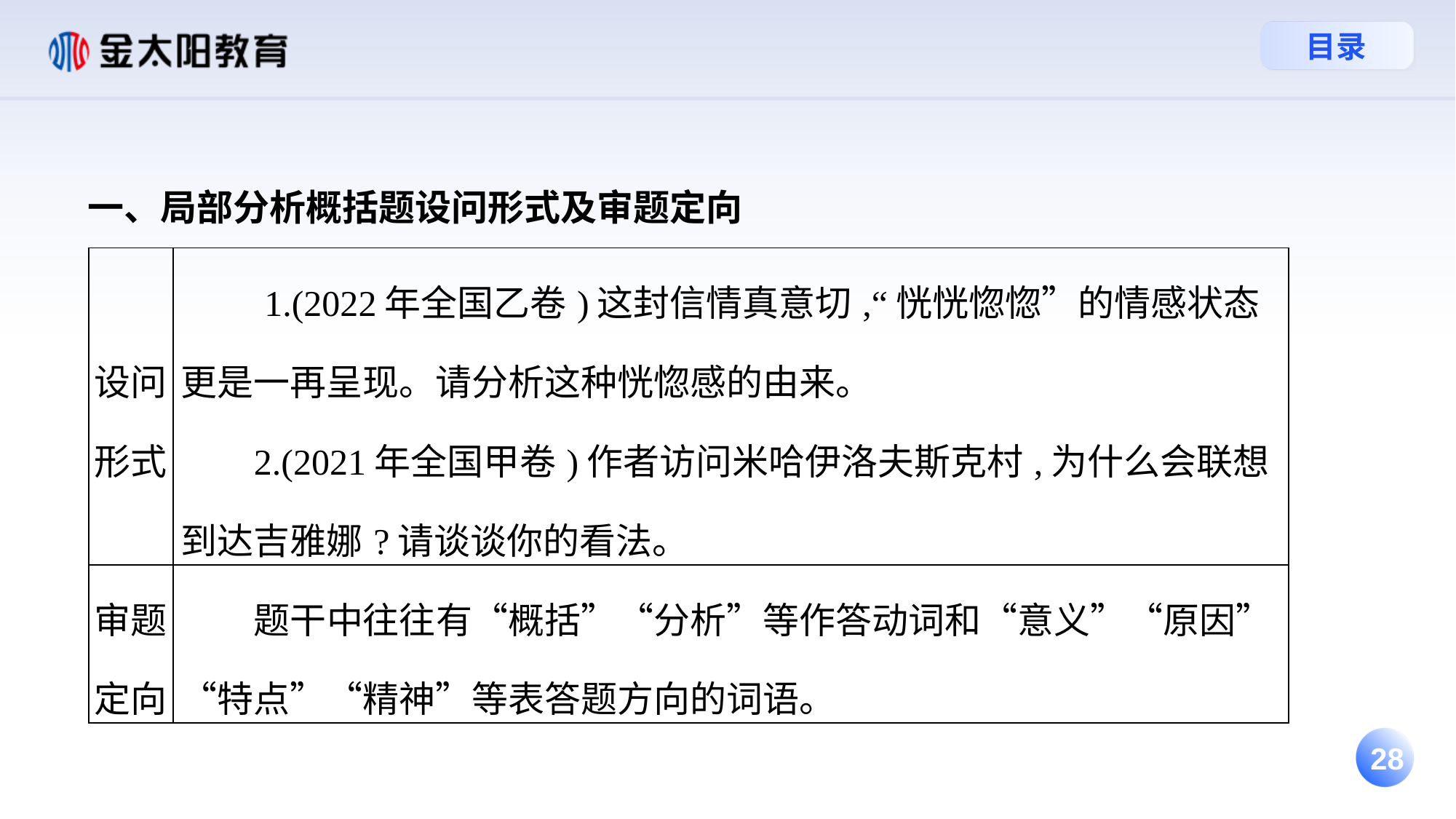

一、局部分析概括题设问形式及审题定向

| 设问形式 | 1.(2022年全国乙卷)这封信情真意切,“恍恍惚惚”的情感状态更是一再呈现。请分析这种恍惚感的由来。　　 2.(2021年全国甲卷)作者访问米哈伊洛夫斯克村,为什么会联想到达吉雅娜?请谈谈你的看法。 |
| --- | --- |
| 审题定向 | 题干中往往有“概括”“分析”等作答动词和“意义”“原因”“特点”“精神”等表答题方向的词语。 |